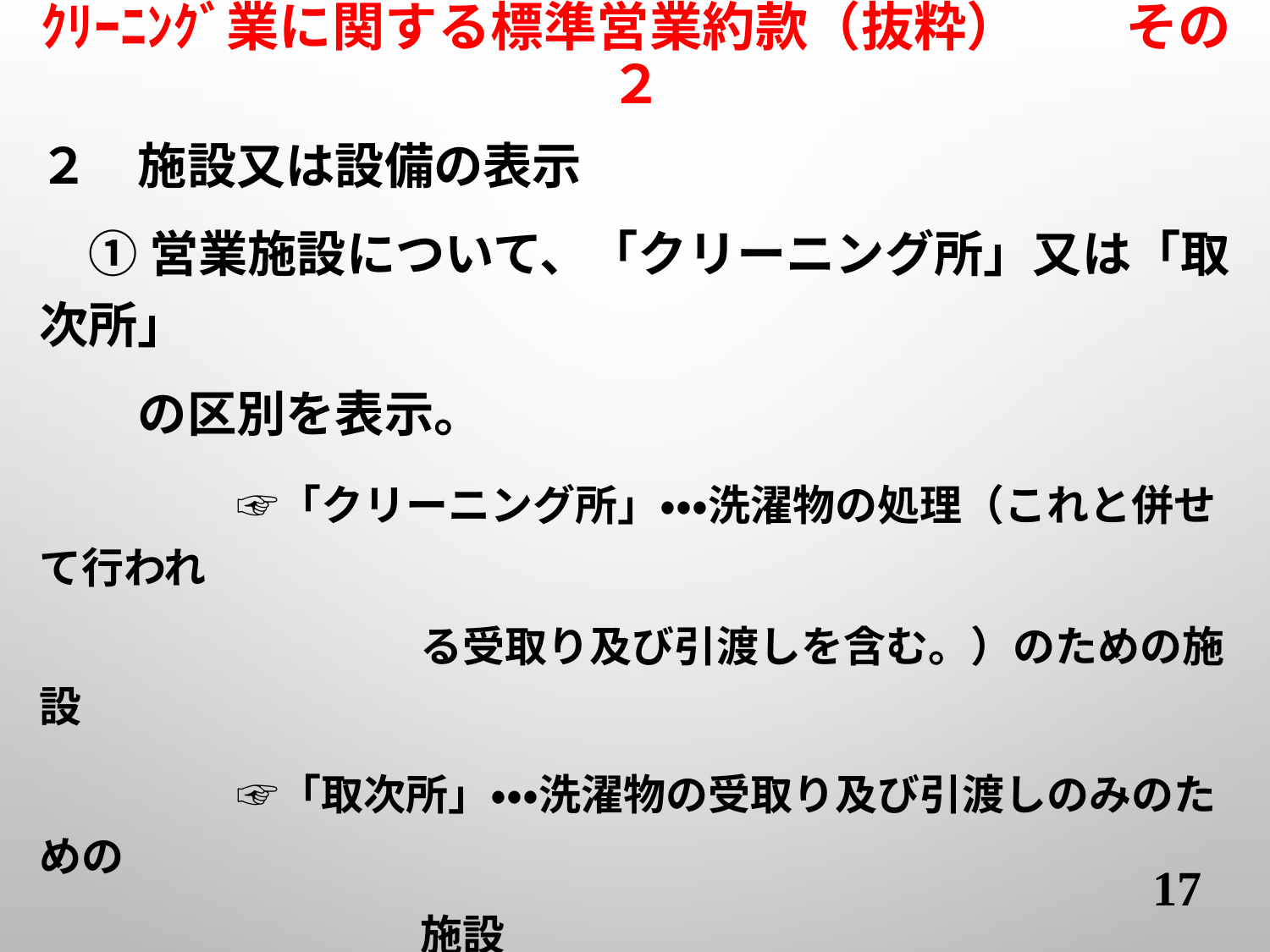

ｸﾘｰﾆﾝｸﾞ業に関する標準営業約款（抜粋）　　その２
２　施設又は設備の表示
　① 営業施設について、「クリーニング所」又は「取次所」
　　の区別を表示。
　　　　☞「クリーニング所」・・・洗濯物の処理（これと併せて行われ
　　　　　　　　　る受取り及び引渡しを含む。）のための施設
　　　　☞「取次所」・・・洗濯物の受取り及び引渡しのみのための
　　　　　　　　　施設
　② 「クリーニング営業施設の管理基準」に従い、営業施
　　設の構造・設備を維持し、管理。

17